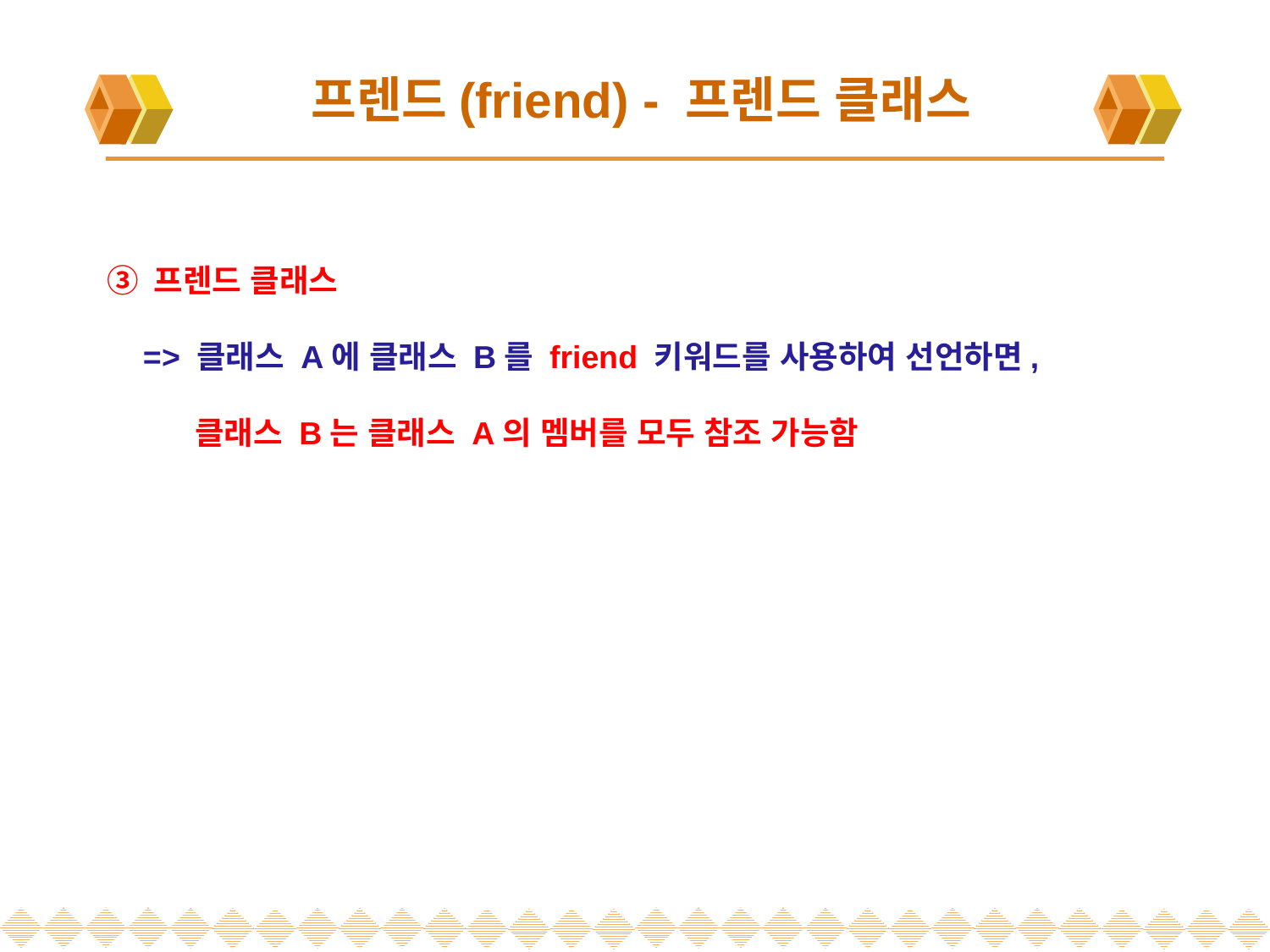

# 프렌드(friend) - 프렌드 클래스
③ 프렌드 클래스
    => 클래스 A에 클래스 B를 friend 키워드를 사용하여 선언하면,
         클래스 B는 클래스 A의 멤버를 모두 참조 가능함